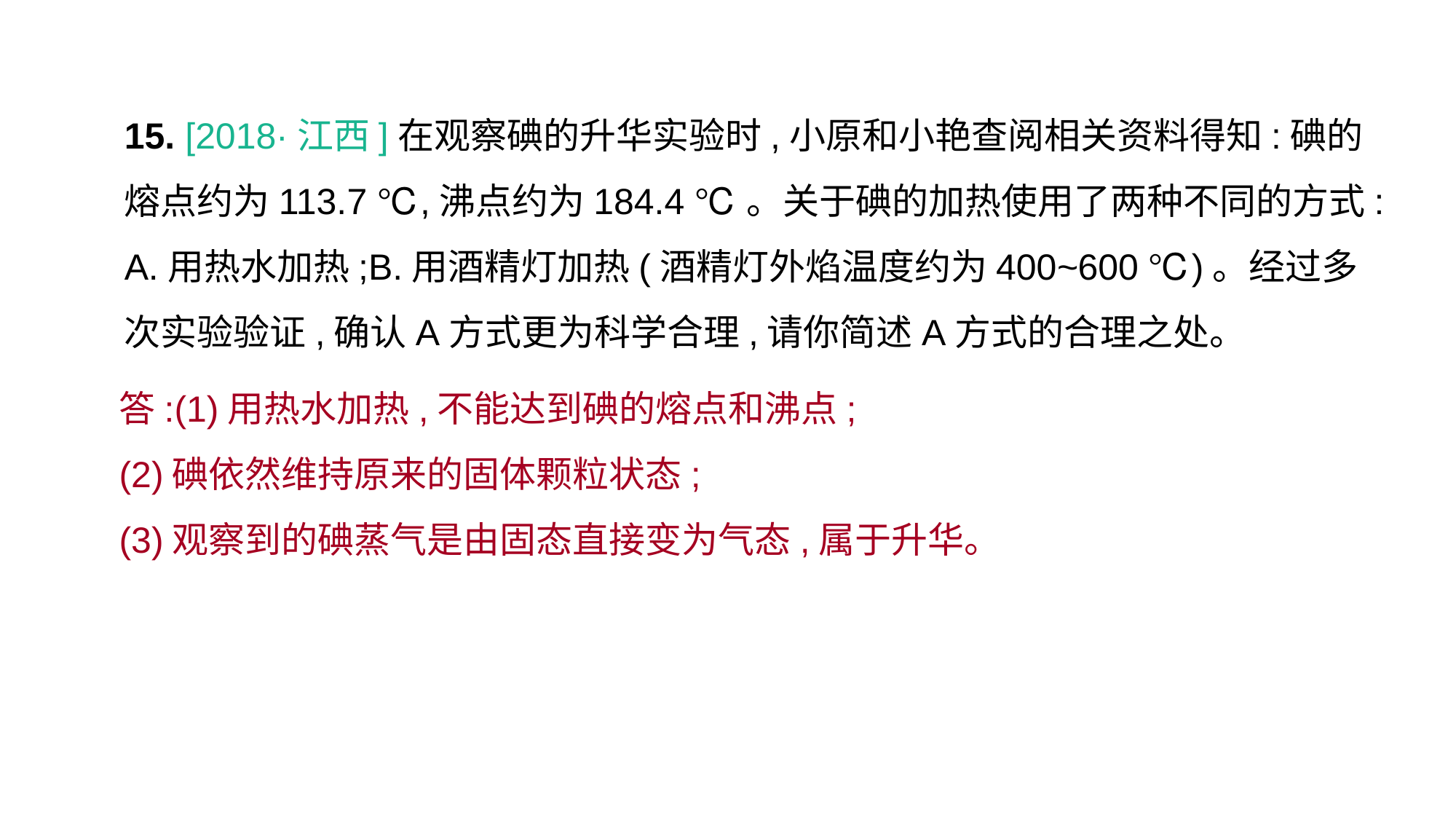

15. [2018·江西]在观察碘的升华实验时,小原和小艳查阅相关资料得知:碘的熔点约为113.7 ℃,沸点约为184.4 ℃。关于碘的加热使用了两种不同的方式:A.用热水加热;B.用酒精灯加热(酒精灯外焰温度约为400~600 ℃)。经过多次实验验证,确认A方式更为科学合理,请你简述A方式的合理之处。
答:(1)用热水加热,不能达到碘的熔点和沸点;
(2)碘依然维持原来的固体颗粒状态;
(3)观察到的碘蒸气是由固态直接变为气态,属于升华。